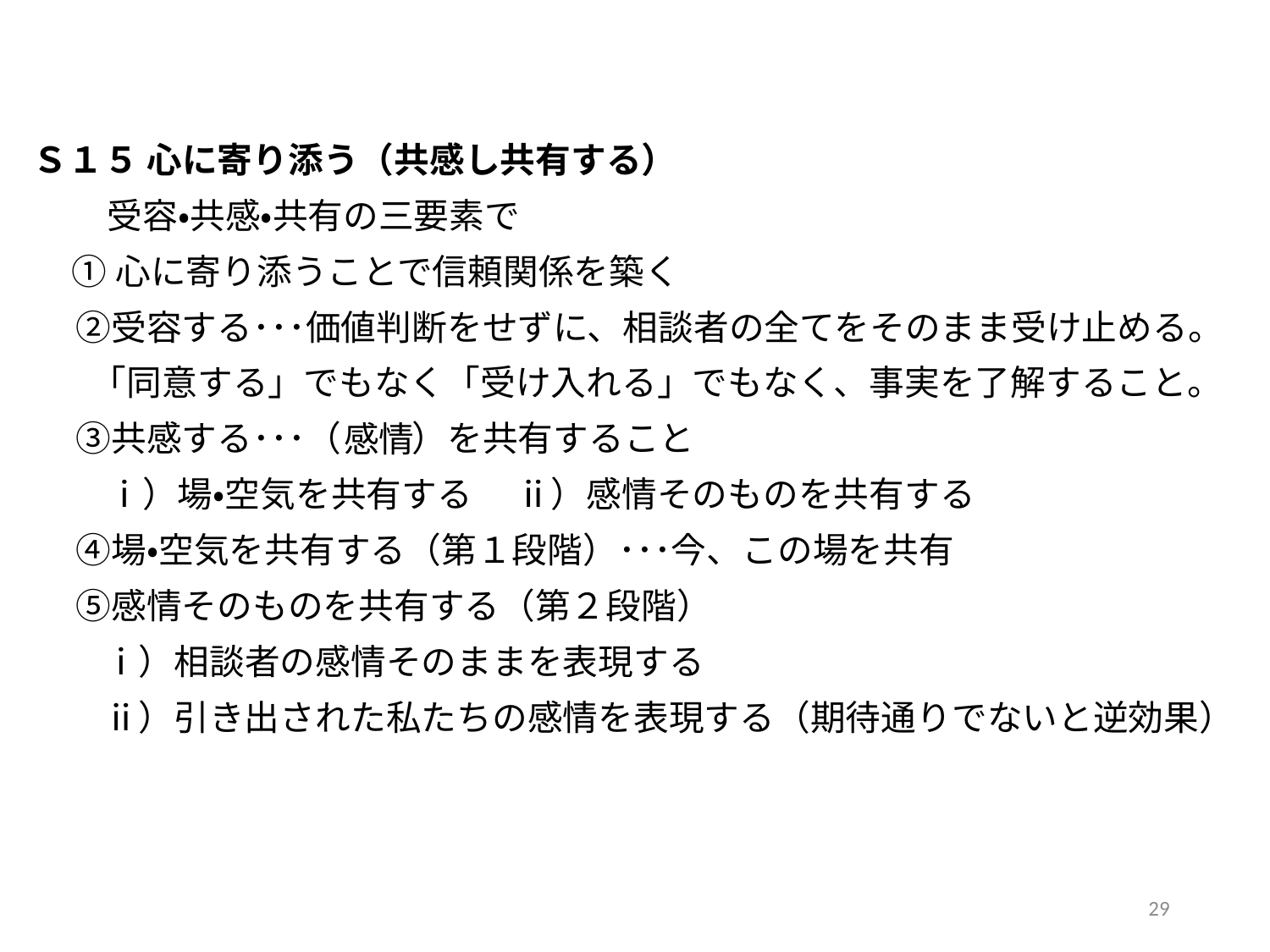

Ｓ１５ 心に寄り添う（共感し共有する）
　     受容・共感・共有の三要素で
     ①心に寄り添うことで信頼関係を築く
　 ②受容する･･･価値判断をせずに、相談者の全てをそのまま受け止める。
　   「同意する」でもなく「受け入れる」でもなく、事実を了解すること。
　 ③共感する･･･（　　）を共有すること
　     ⅰ）場・空気を共有する　 ⅱ）感情そのものを共有する
　 ④場・空気を共有する（第１段階）･･･今、この場を共有
　 ⑤感情そのものを共有する（第２段階）
　　ⅰ）相談者の感情そのままを表現する
　　ⅱ）引き出された私たちの感情を表現する（期待通りでないと逆効果）

感情
29